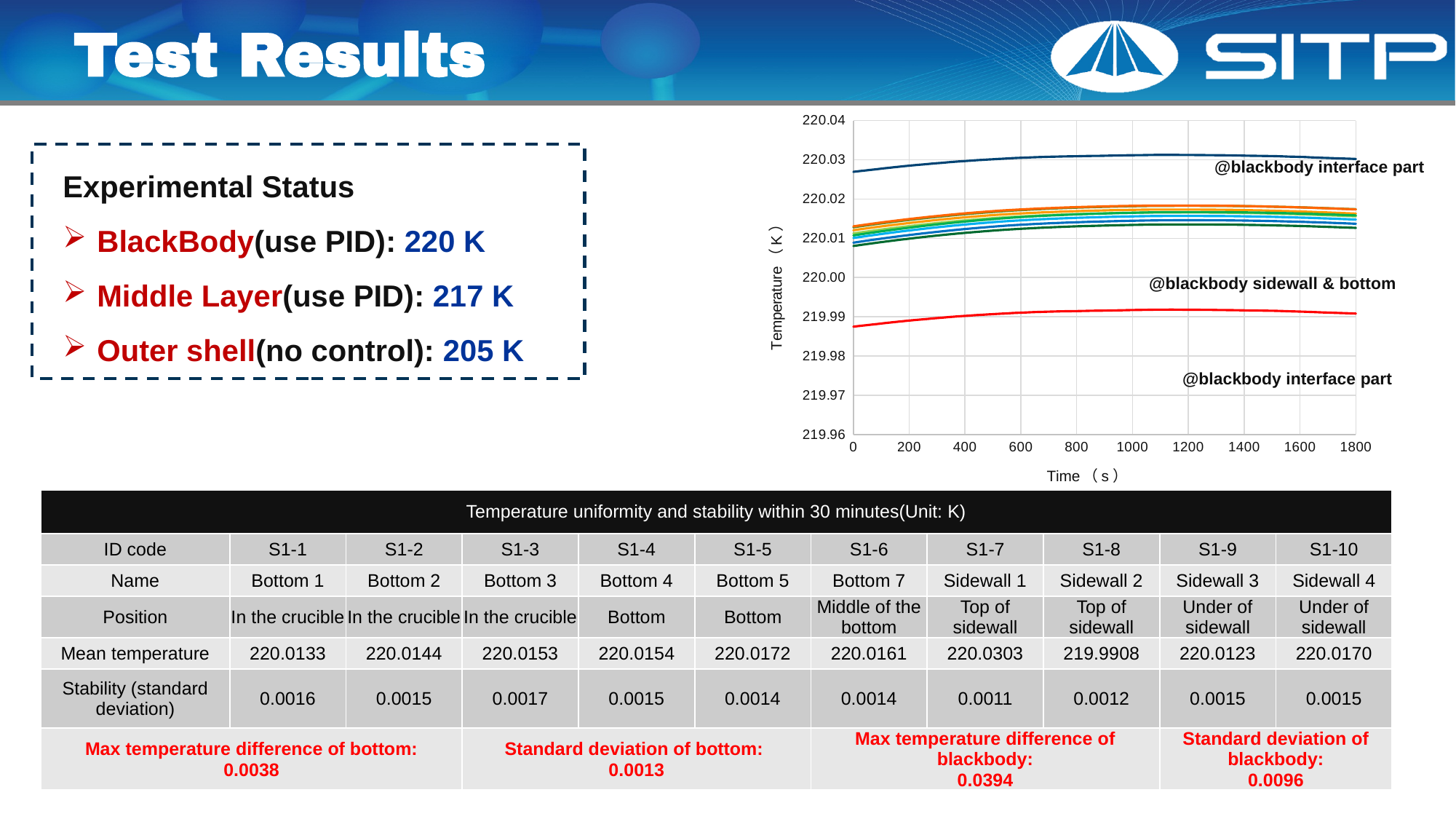

# Test Results

### Chart

| Category | S1-1(底部) | S1-2(底部) | S1-3(底部) | S1-4(底部) | S1-5(底部) | S1-6(底部) | S1-7(口部) | S1-8(口部) | S1-9(侧壁) | S1-10(侧壁) |
|---|---|---|---|---|---|---|---|---|---|---|
Experimental Status
BlackBody(use PID): 220 K
Middle Layer(use PID): 217 K
Outer shell(no control): 205 K

@blackbody interface part
@blackbody sidewall & bottom
@blackbody interface part
| Temperature uniformity and stability within 30 minutes(Unit: K) |  |  |  |  |  |  |  |  |  |  |
| --- | --- | --- | --- | --- | --- | --- | --- | --- | --- | --- |
| ID code | S1-1 | S1-2 | S1-3 | S1-4 | S1-5 | S1-6 | S1-7 | S1-8 | S1-9 | S1-10 |
| Name | Bottom 1 | Bottom 2 | Bottom 3 | Bottom 4 | Bottom 5 | Bottom 7 | Sidewall 1 | Sidewall 2 | Sidewall 3 | Sidewall 4 |
| Position | In the crucible | In the crucible | In the crucible | Bottom | Bottom | Middle of the bottom | Top of sidewall | Top of sidewall | Under of sidewall | Under of sidewall |
| Mean temperature | 220.0133 | 220.0144 | 220.0153 | 220.0154 | 220.0172 | 220.0161 | 220.0303 | 219.9908 | 220.0123 | 220.0170 |
| Stability (standard deviation) | 0.0016 | 0.0015 | 0.0017 | 0.0015 | 0.0014 | 0.0014 | 0.0011 | 0.0012 | 0.0015 | 0.0015 |
| Max temperature difference of bottom: 0.0038 |  |  | Standard deviation of bottom: 0.0013 |  |  | Max temperature difference of blackbody: 0.0394 |  |  | Standard deviation of blackbody: 0.0096 |  |